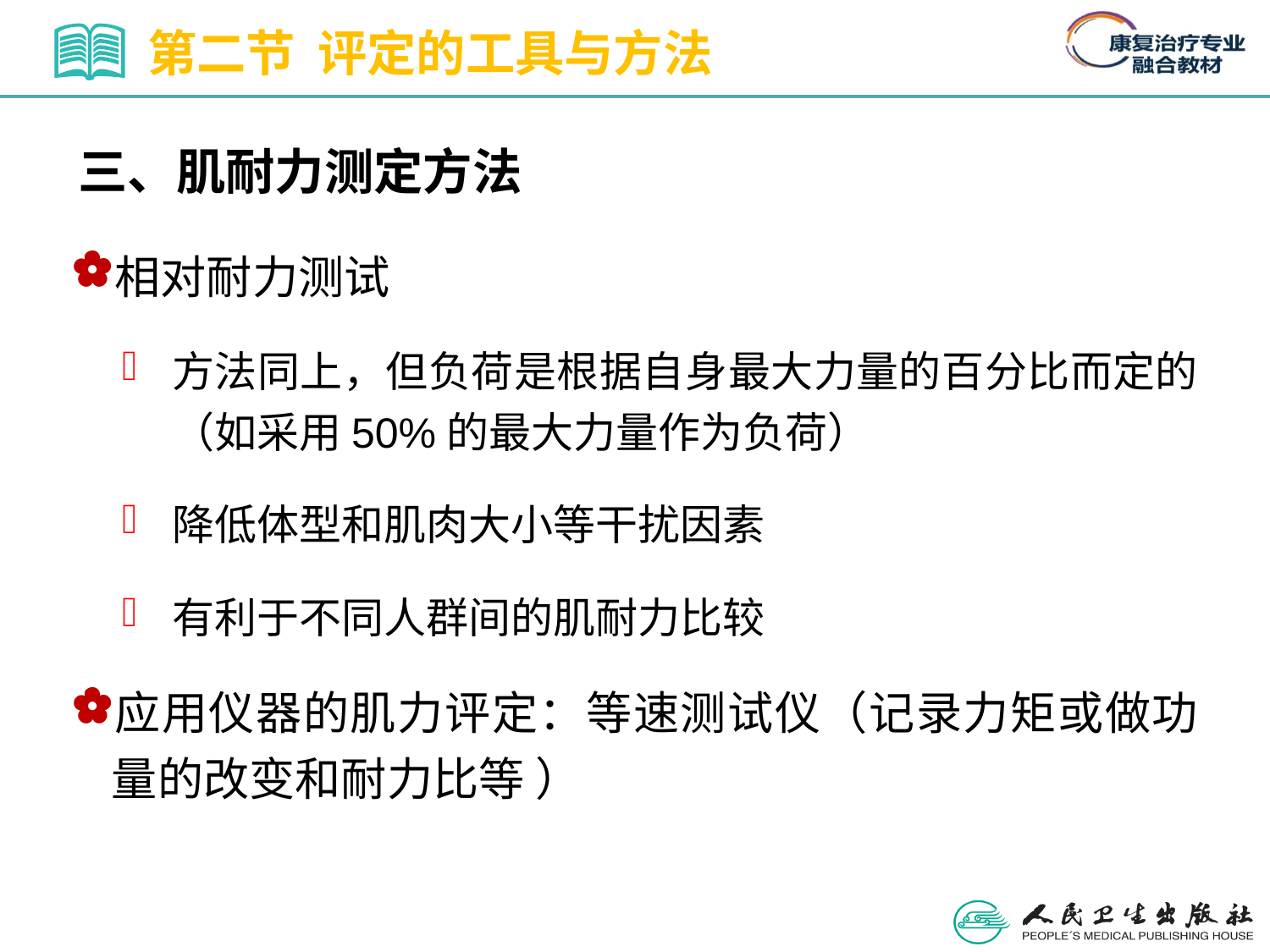

第二节  评定的工具与方法
三、肌耐力测定方法
相对耐力测试
方法同上，但负荷是根据自身最大力量的百分比而定的（如采用50%的最大力量作为负荷）
降低体型和肌肉大小等干扰因素
有利于不同人群间的肌耐力比较
应用仪器的肌力评定：等速测试仪（记录力矩或做功量的改变和耐力比等 ）